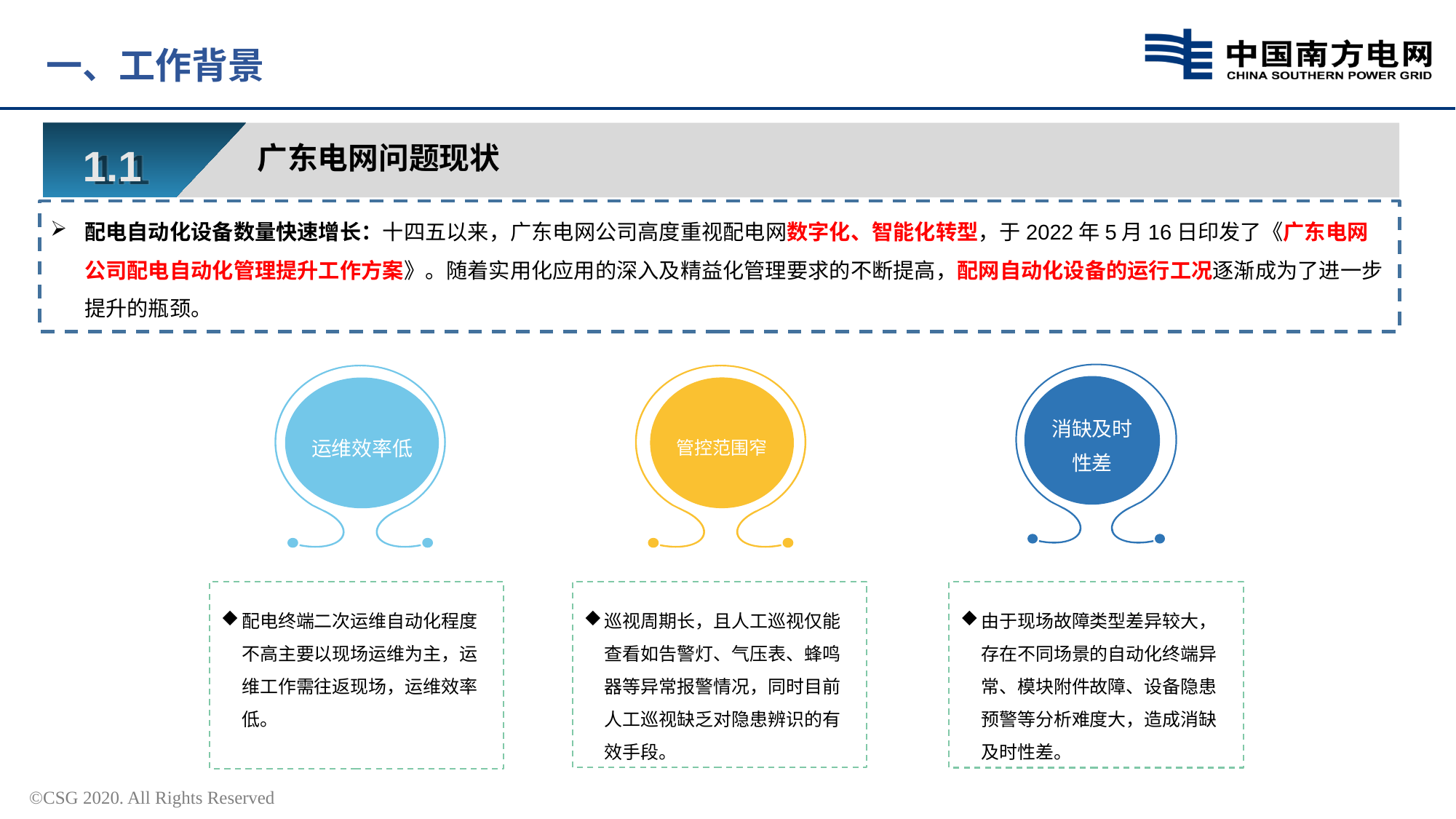

一、工作背景

1.1
广东电网问题现状
配电自动化设备数量快速增长：十四五以来，广东电网公司高度重视配电网数字化、智能化转型，于2022年5月16日印发了《广东电网公司配电自动化管理提升工作方案》。随着实用化应用的深入及精益化管理要求的不断提高，配网自动化设备的运行工况逐渐成为了进一步提升的瓶颈。

消缺及时性差

运维效率低

管控范围窄
配电终端二次运维自动化程度不高主要以现场运维为主，运维工作需往返现场，运维效率低。
巡视周期长，且人工巡视仅能查看如告警灯、气压表、蜂鸣器等异常报警情况，同时目前人工巡视缺乏对隐患辨识的有效手段。
由于现场故障类型差异较大，存在不同场景的自动化终端异常、模块附件故障、设备隐患预警等分析难度大，造成消缺及时性差。